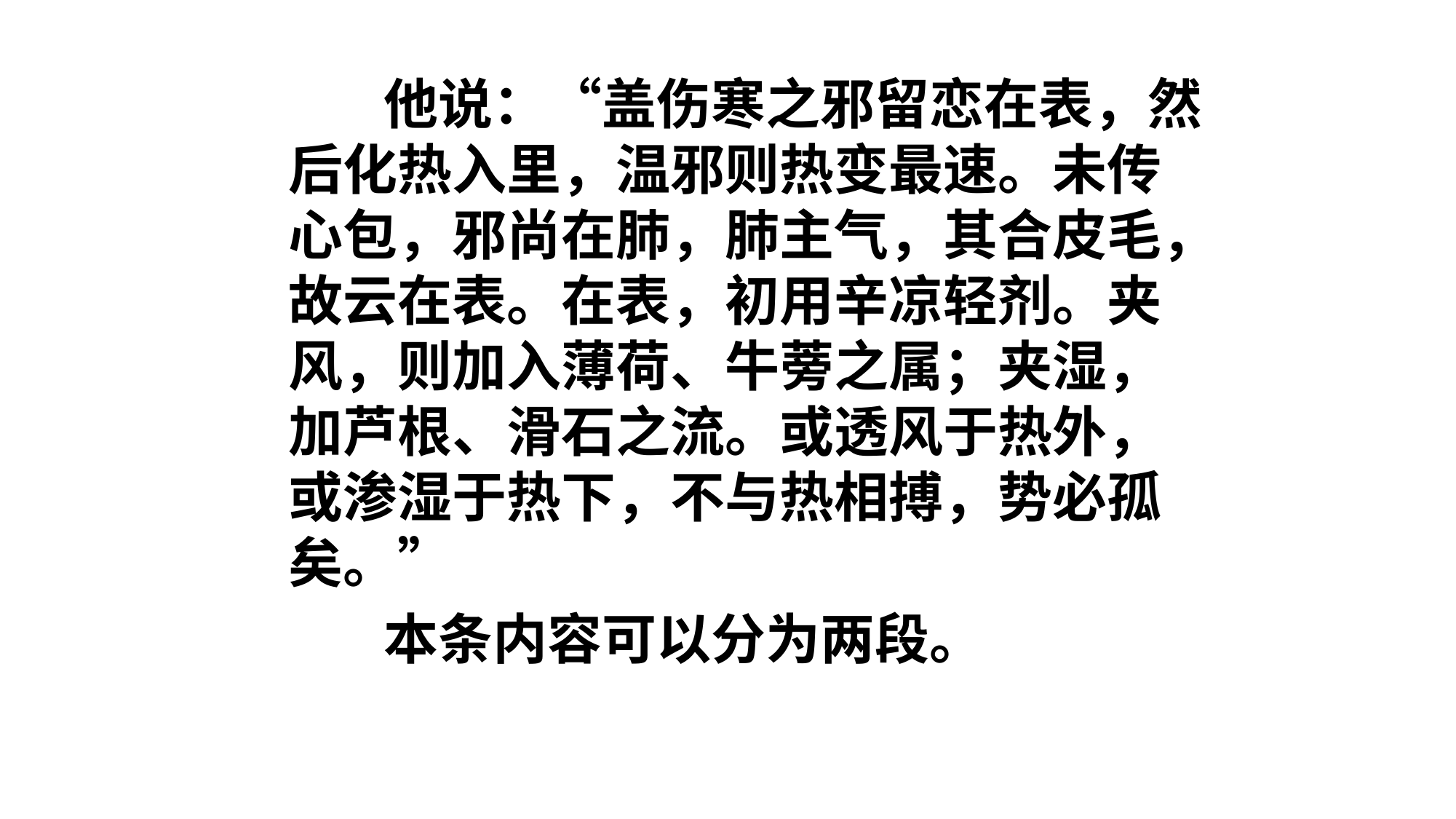

他说：“盖伤寒之邪留恋在表，然后化热入里，温邪则热变最速。未传心包，邪尚在肺，肺主气，其合皮毛，故云在表。在表，初用辛凉轻剂。夹风，则加入薄荷、牛蒡之属；夹湿，加芦根、滑石之流。或透风于热外，或渗湿于热下，不与热相搏，势必孤矣。”
          本条内容可以分为两段。